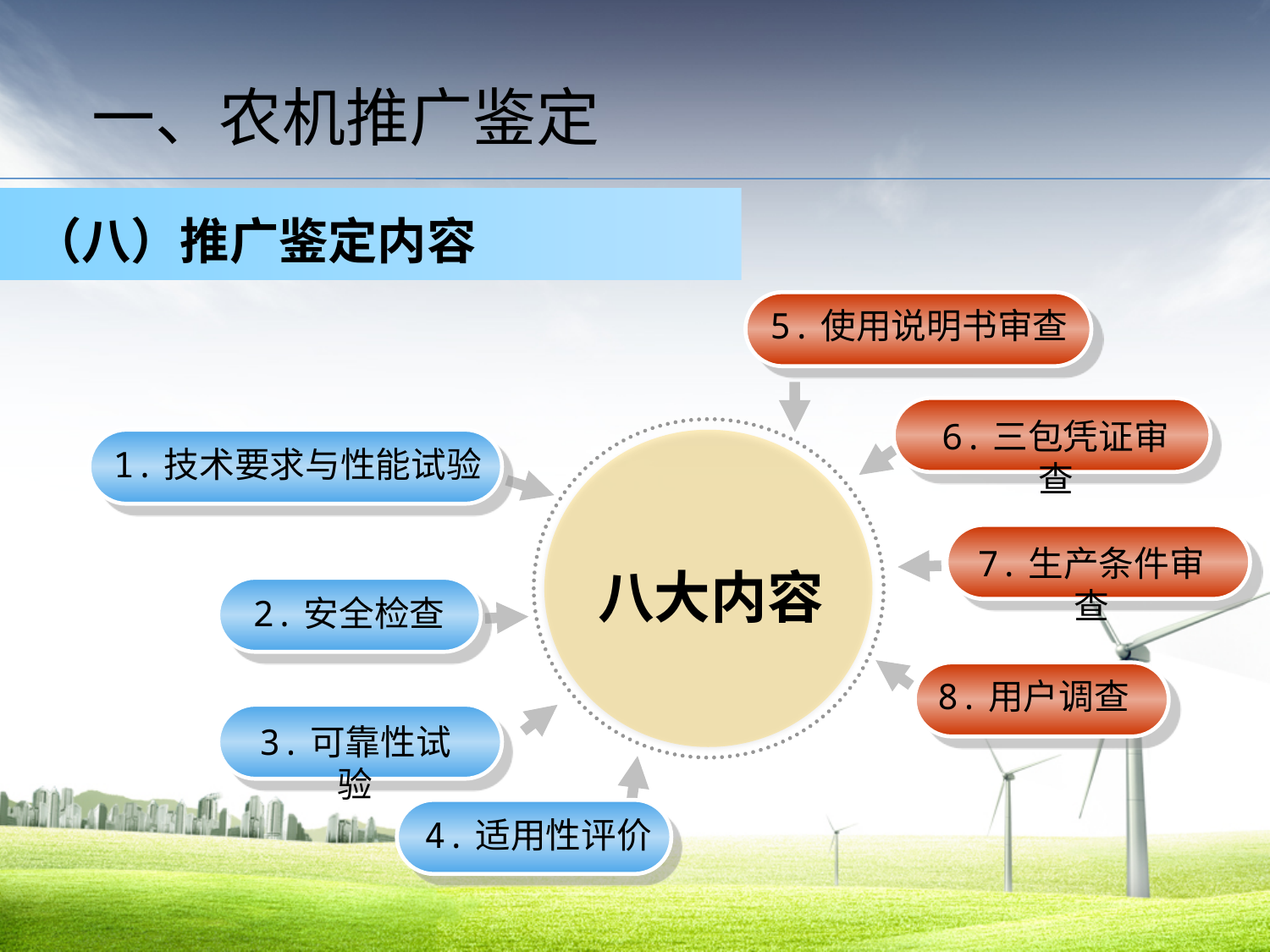

一、农机推广鉴定

（八）推广鉴定内容

5.使用说明书审查

6.三包凭证审查

1.技术要求与性能试验

7.生产条件审查

八大内容

2.安全检查

8.用户调查

3.可靠性试验

4.适用性评价